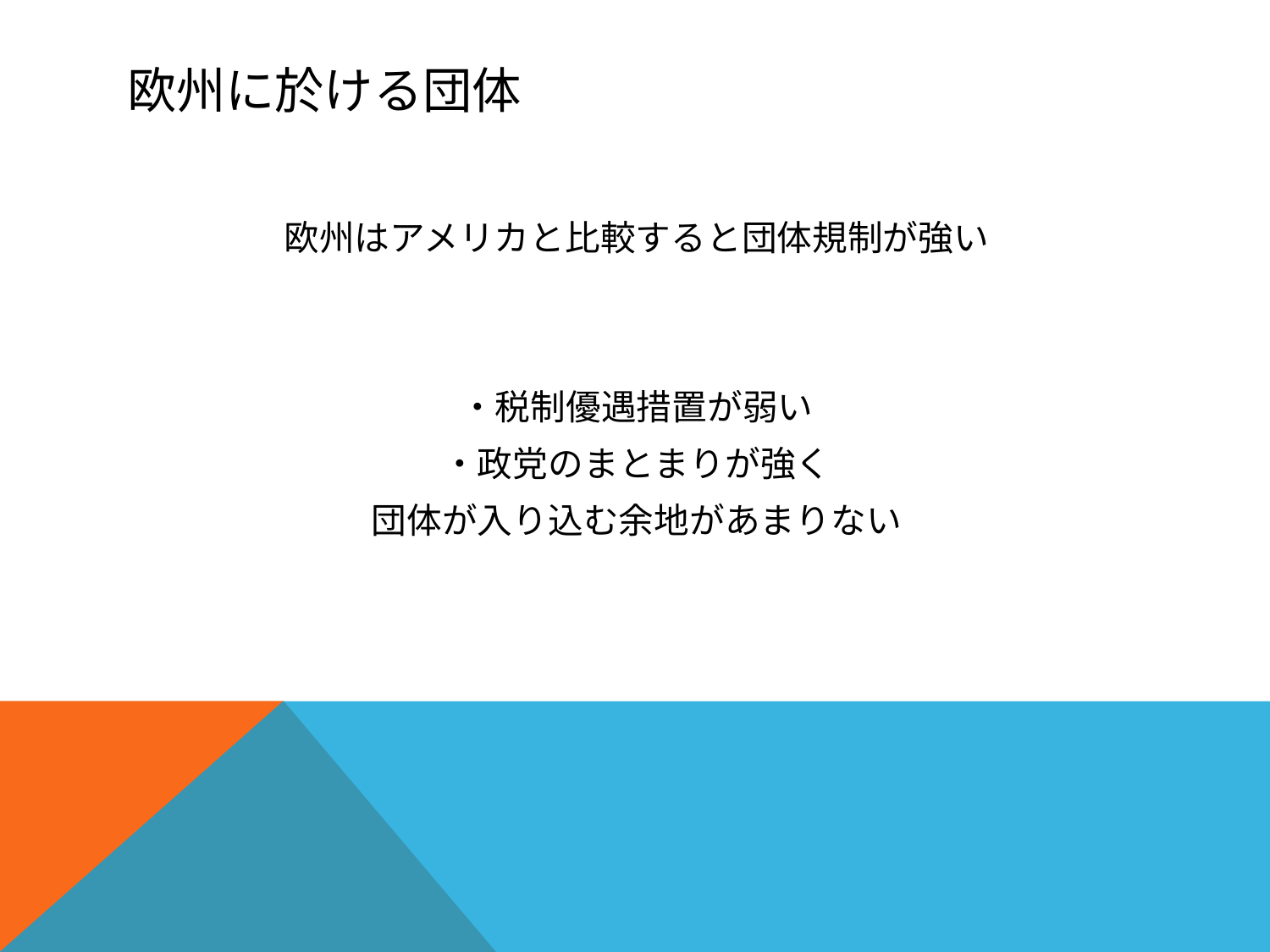

# 欧州に於ける団体

欧州はアメリカと比較すると団体規制が強い

・税制優遇措置が弱い
・政党のまとまりが強く
団体が入り込む余地があまりない